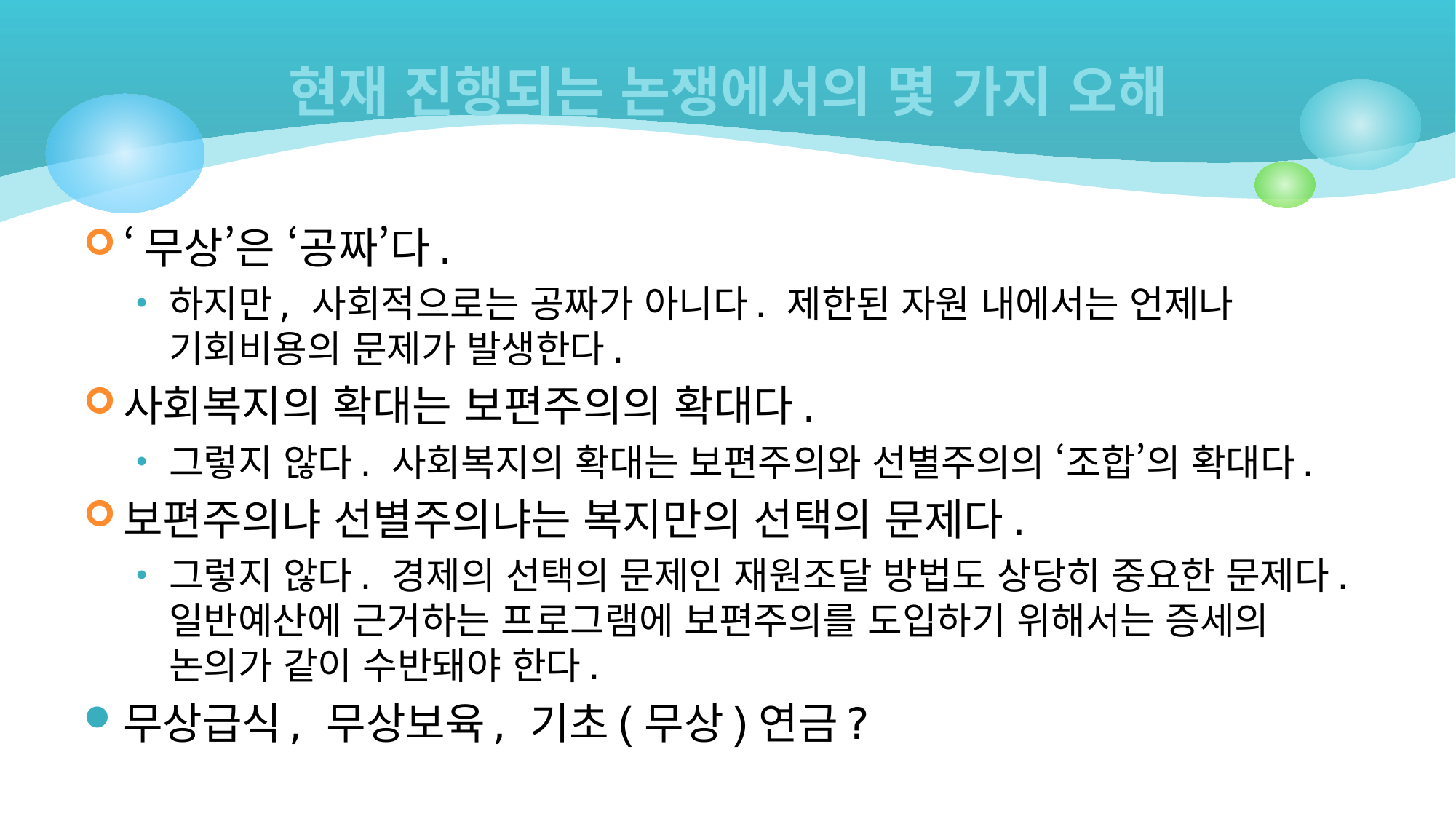

# 현재 진행되는 논쟁에서의 몇 가지 오해
‘무상’은 ‘공짜’다.
하지만, 사회적으로는 공짜가 아니다. 제한된 자원 내에서는 언제나 기회비용의 문제가 발생한다.
사회복지의 확대는 보편주의의 확대다.
그렇지 않다. 사회복지의 확대는 보편주의와 선별주의의 ‘조합’의 확대다.
보편주의냐 선별주의냐는 복지만의 선택의 문제다.
그렇지 않다. 경제의 선택의 문제인 재원조달 방법도 상당히 중요한 문제다. 일반예산에 근거하는 프로그램에 보편주의를 도입하기 위해서는 증세의 논의가 같이 수반돼야 한다.
무상급식, 무상보육, 기초(무상)연금?